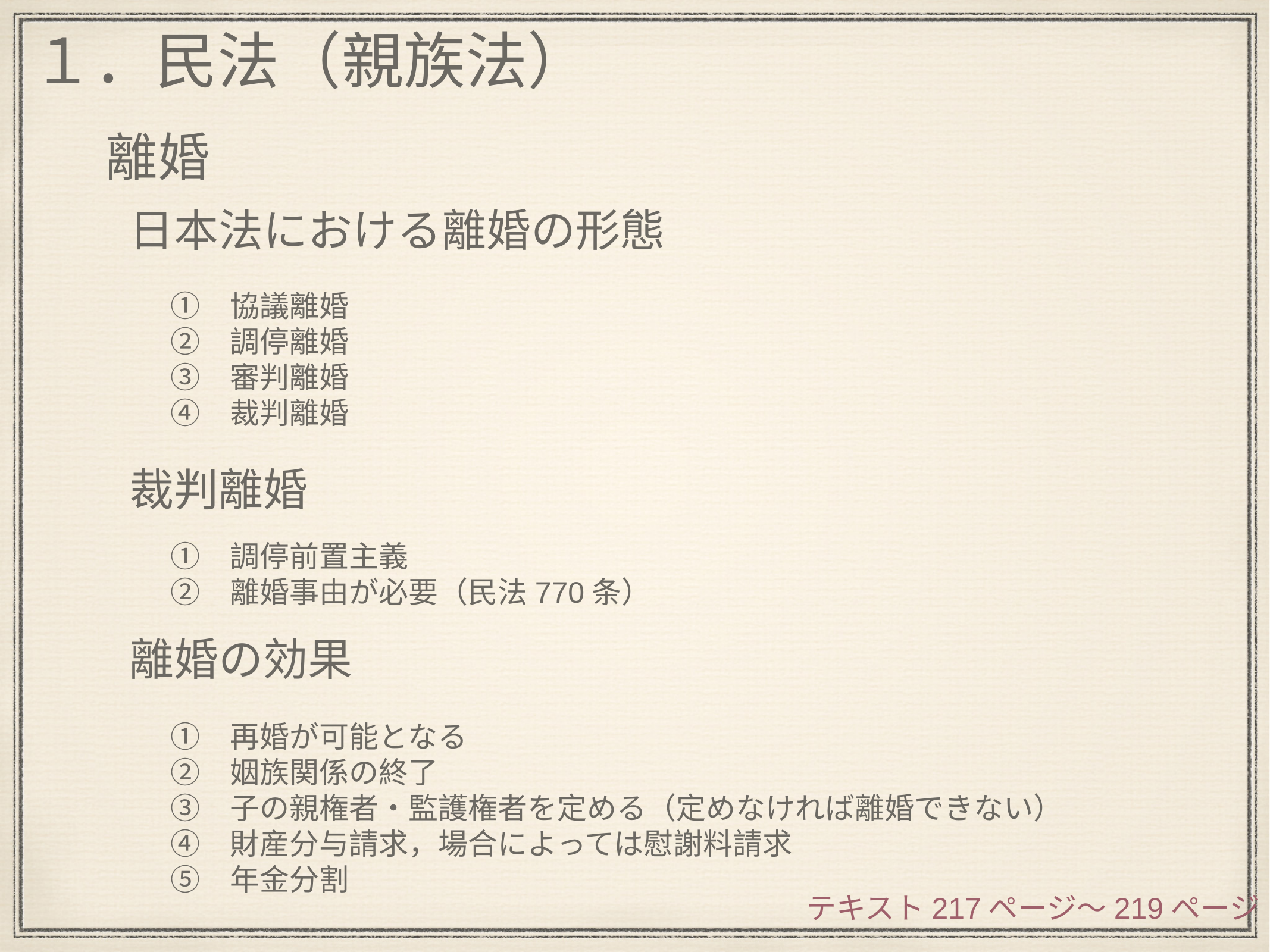

１．民法（親族法）
離婚
日本法における離婚の形態
　①　協議離婚
　②　調停離婚
　③　審判離婚
　④　裁判離婚
裁判離婚
　①　調停前置主義
　②　離婚事由が必要（民法770条）
離婚の効果
　①　再婚が可能となる
　②　姻族関係の終了
　③　子の親権者・監護権者を定める（定めなければ離婚できない）
　④　財産分与請求，場合によっては慰謝料請求
　⑤　年金分割
テキスト217ページ〜219ページ